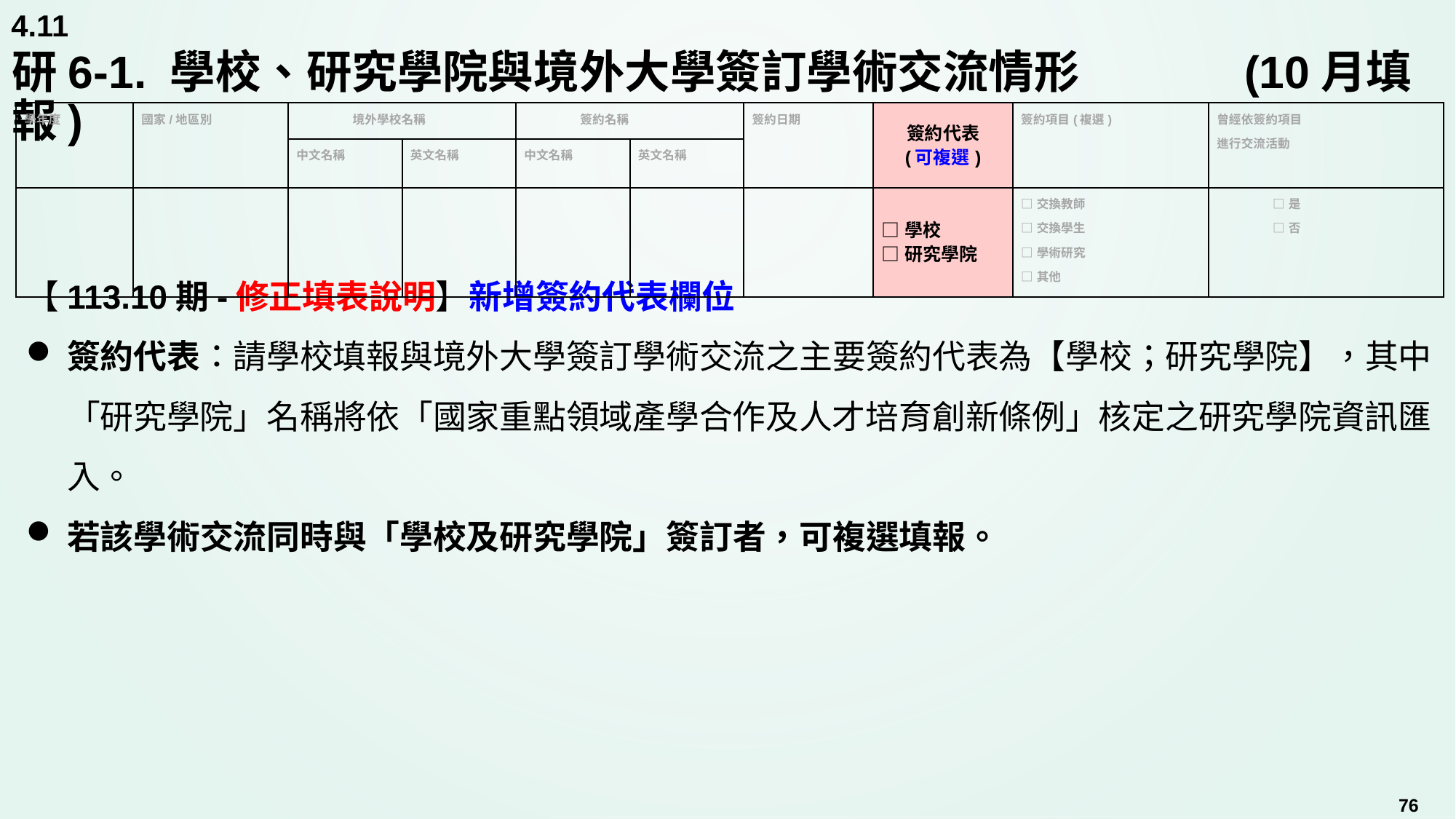

4.11
# 研6-1. 學校、研究學院與境外大學簽訂學術交流情形		  (10月填報)
| 學年度 | 國家/地區別 | 境外學校名稱 |  | 簽約名稱 |  | 簽約日期 | 簽約代表 (可複選) | 簽約項目(複選) | 曾經依簽約項目 進行交流活動 |
| --- | --- | --- | --- | --- | --- | --- | --- | --- | --- |
|  |  | 中文名稱 | 英文名稱 | 中文名稱 | 英文名稱 |  |  |  |  |
|  |  |  |  |  |  |  | □學校 □研究學院 | □交換教師 □交換學生 □學術研究 □其他 | □是 □否 |
【113.10期-修正填表說明】新增簽約代表欄位
簽約代表：請學校填報與境外大學簽訂學術交流之主要簽約代表為【學校；研究學院】，其中「研究學院」名稱將依「國家重點領域產學合作及人才培育創新條例」核定之研究學院資訊匯入。
若該學術交流同時與「學校及研究學院」簽訂者，可複選填報。